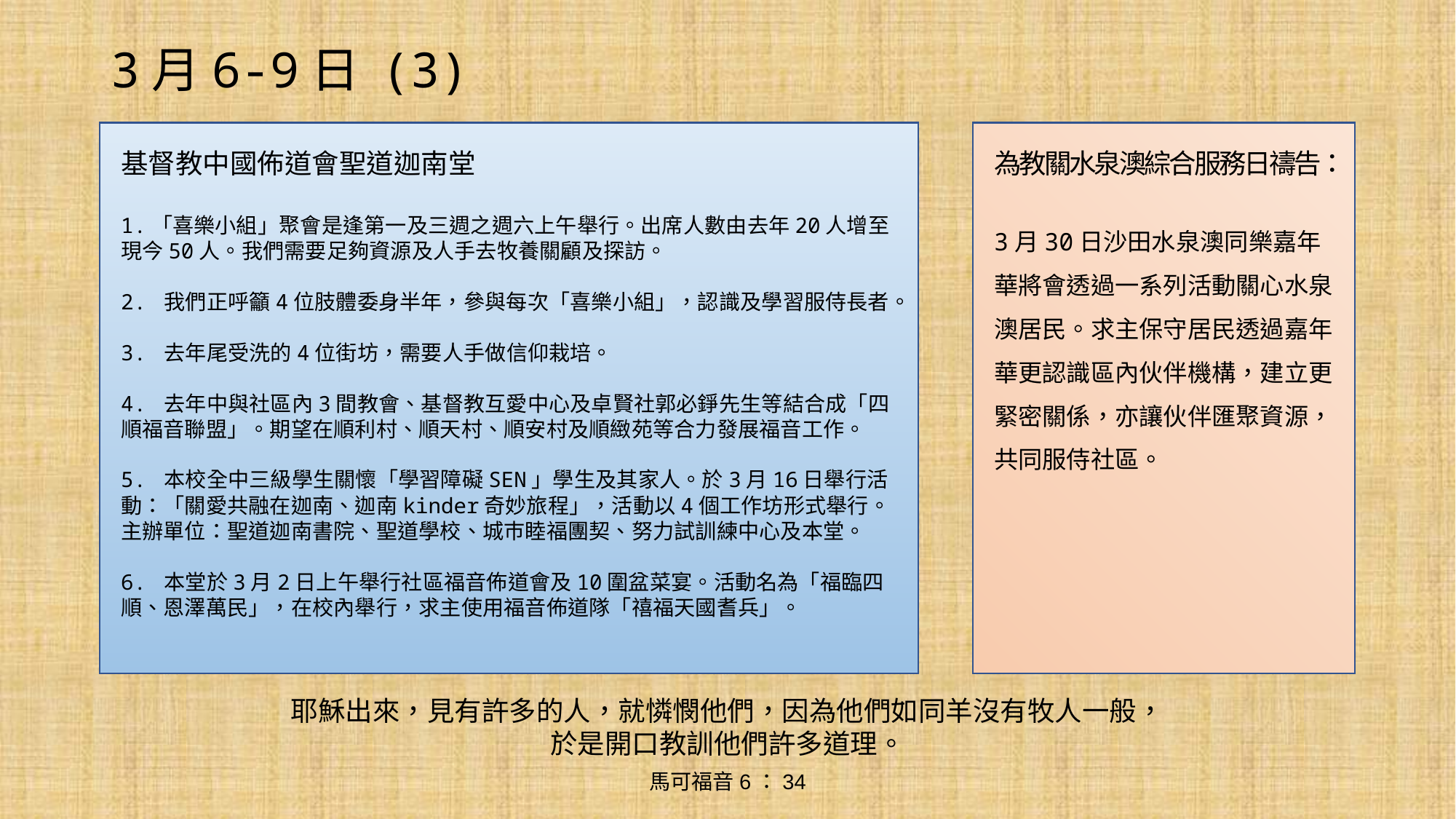

# 3月6-9日 (3)

基督教中國佈道會聖道迦南堂

1.「喜樂小組」聚會是逢第一及三週之週六上午舉行。出席人數由去年20人增至現今50人。我們需要足夠資源及人手去牧養關顧及探訪。

2. 我們正呼籲4位肢體委身半年，參與每次「喜樂小組」，認識及學習服侍長者。

3. 去年尾受洗的4位街坊，需要人手做信仰栽培。

4. 去年中與社區內3間教會、基督教互愛中心及卓賢社郭必錚先生等結合成「四順福音聯盟」。期望在順利村、順天村、順安村及順緻苑等合力發展福音工作。

5. 本校全中三級學生關懷「學習障礙SEN」學生及其家人。於3月16日舉行活動：「關愛共融在迦南、迦南kinder奇妙旅程」，活動以4個工作坊形式舉行。主辦單位：聖道迦南書院、聖道學校、城巿睦福團契、努力試訓練中心及本堂。

6. 本堂於3月2日上午舉行社區福音佈道會及10圍盆菜宴。活動名為「福臨四順、恩澤萬民」，在校內舉行，求主使用福音佈道隊「禧福天國耆兵」。
為教關水泉澳綜合服務日禱告：

3月30日沙田水泉澳同樂嘉年華將會透過一系列活動關心水泉澳居民。求主保守居民透過嘉年華更認識區內伙伴機構，建立更緊密關係，亦讓伙伴匯聚資源，共同服侍社區。
耶穌出來，見有許多的人，就憐憫他們，因為他們如同羊沒有牧人一般，
於是開口教訓他們許多道理。
馬可福音6：34